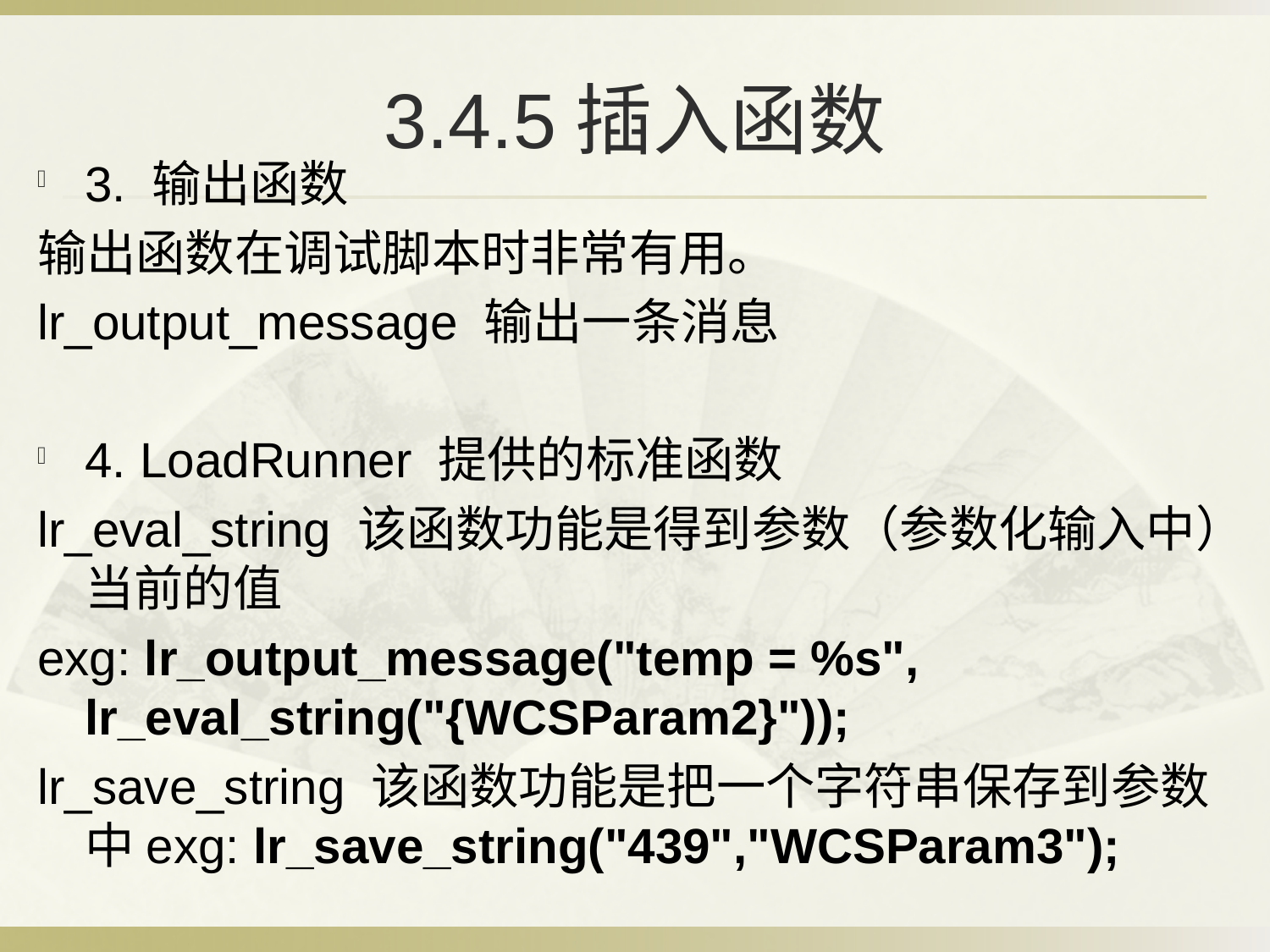

# 3.4.5插入函数
3. 输出函数
输出函数在调试脚本时非常有用。
lr_output_message 输出一条消息

4. LoadRunner 提供的标准函数
lr_eval_string 该函数功能是得到参数（参数化输入中）当前的值
exg: lr_output_message("temp = %s", lr_eval_string("{WCSParam2}"));
lr_save_string 该函数功能是把一个字符串保存到参数中exg: lr_save_string("439","WCSParam3");